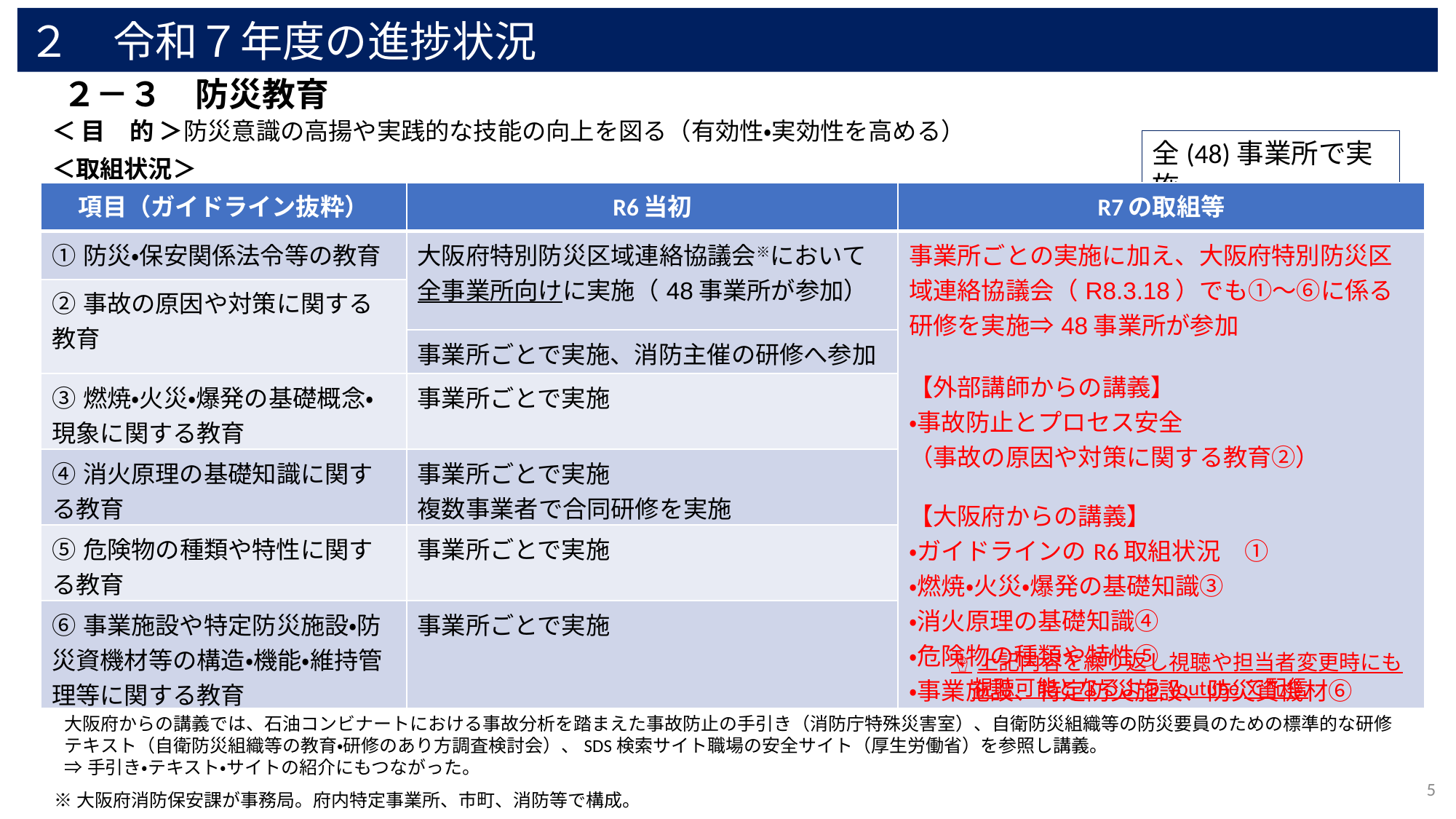

２　令和７年度の進捗状況
# ２－３　防災教育
＜ 目　的 ＞防災意識の高揚や実践的な技能の向上を図る（有効性・実効性を高める）
＜取組状況＞
全(48)事業所で実施
| 項目（ガイドライン抜粋） | R6当初 | R7の取組等 |
| --- | --- | --- |
| ①防災・保安関係法令等の教育 | 大阪府特別防災区域連絡協議会※において全事業所向けに実施（48事業所が参加） | 事業所ごとの実施に加え、大阪府特別防災区域連絡協議会（R8.3.18）でも①～⑥に係る研修を実施⇒48事業所が参加 【外部講師からの講義】 ・事故防止とプロセス安全 （事故の原因や対策に関する教育②） 【大阪府からの講義】 ・ガイドラインのR6取組状況　① ・燃焼・火災・爆発の基礎知識③ ・消火原理の基礎知識④ ・危険物の種類や特性⑤ ・事業施設、特定防災施設、防災資機材⑥ |
| ②事故の原因や対策に関する教育 |  |  |
| ②過去に起きた事故の原因や対策に関する教育 | 事業所ごとで実施、消防主催の研修へ参加 |  |
| ③燃焼・火災・爆発の基礎概念・現象に関する教育 | 事業所ごとで実施 | 教育テキスト※２を活用した教育の実施を促進 |
| ④消火原理の基礎知識に関する教育 | 事業所ごとで実施 複数事業者で合同研修を実施 |  |
| ⑤危険物の種類や特性に関する教育 | 事業所ごとで実施 | SDSシートを活用した教育の実施を促進 |
| ⑥事業施設や特定防災施設・防災資機材等の構造・機能・維持管理等に関する教育 | 事業所ごとで実施 | ヒアリング等を行い、実施していない事業所にも実施を促進 |
☝上記内容を繰り返し視聴や担当者変更時にも
　視聴可能となるようYoutubeで配信
大阪府からの講義では、石油コンビナートにおける事故分析を踏まえた事故防止の手引き（消防庁特殊災害室）、自衛防災組織等の防災要員のための標準的な研修テキスト（自衛防災組織等の教育・研修のあり方調査検討会）、SDS検索サイト職場の安全サイト（厚生労働省）を参照し講義。
⇒手引き・テキスト・サイトの紹介にもつながった。
5
※大阪府消防保安課が事務局。府内特定事業所、市町、消防等で構成。